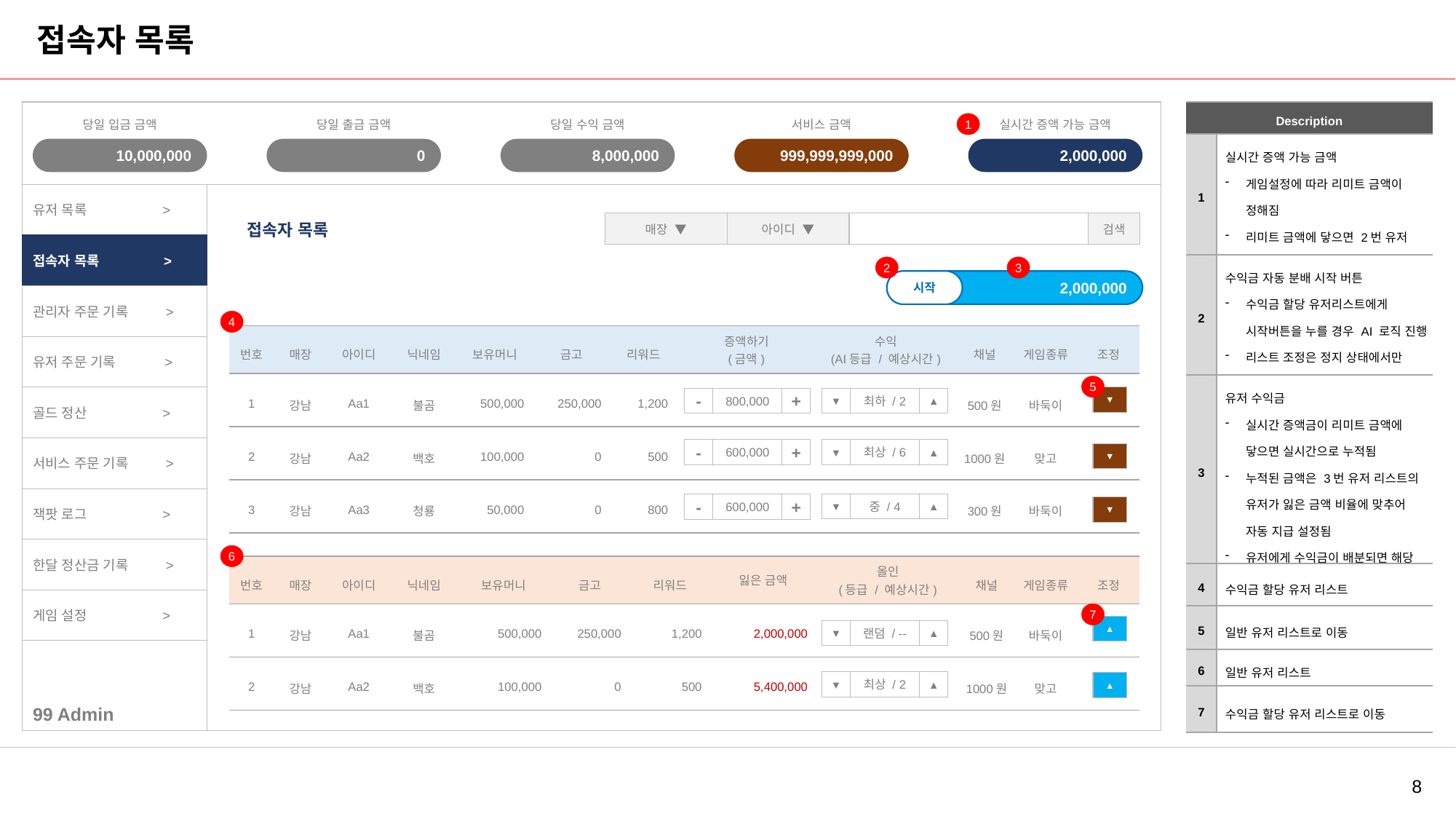

# 접속자 목록
| Description |  |
| --- | --- |
| 1 | 실시간 증액 가능 금액 게임설정에 따라 리미트 금액이 정해짐 리미트 금액에 닿으면 2번 유저 수익금으로 이동 |
| 2 | 수익금 자동 분배 시작 버튼 수익금 할당 유저리스트에게 시작버튼을 누를 경우 AI 로직 진행 리스트 조정은 정지 상태에서만 가능함 (버튼은 토글 처리) |
| 3 | 유저 수익금 실시간 증액금이 리미트 금액에 닿으면 실시간으로 누적됨 누적된 금액은 3번 유저 리스트의 유저가 잃은 금액 비율에 맞추어 자동 지급 설정됨 유저에게 수익금이 배분되면 해당 금액만큼 차감됨 |
| 4 | 수익금 할당 유저 리스트 |
| 5 | 일반 유저 리스트로 이동 |
| 6 | 일반 유저 리스트 |
| 7 | 수익금 할당 유저 리스트로 이동 |

당일 입금 금액
당일 출금 금액
당일 수익 금액
서비스 금액
실시간 증액 가능 금액
1
10,000,000
0
8,000,000
999,999,999,000
2,000,000

유저 목록                   >
매장  ▼
아이디  ▼

검색
접속자 목록
접속자 목록                >
2
3
2,000,000
시작
관리자 주문 기록         >
4
| 번호 | 매장 | 아이디 | 닉네임 | 보유머니 | 금고 | 리워드 | 증액하기 (금액) | 수익 (AI등급 / 예상시간) | 채널 | 게임종류 | 조정 |
| --- | --- | --- | --- | --- | --- | --- | --- | --- | --- | --- | --- |
| 1 | 강남 | Aa1 | 불곰 | 500,000 | 250,000 | 1,200 |  |  | 500원 | 바둑이 |  |
| 2 | 강남 | Aa2 | 백호 | 100,000 | 0 | 500 |  |  | 1000원 | 맞고 |  |
| 3 | 강남 | Aa3 | 청룡 | 50,000 | 0 | 800 |  |  | 300원 | 바둑이 |  |
유저 주문 기록            >
5
▼
골드 정산                   >
-
800,000
+
▼
최하 / 2
▲
서비스 주문 기록         >
-
600,000
+
▼
최상 / 6
▲
▼
잭팟 로그                   >
▼
중 / 4
▲
-
600,000
+
▼
한달 정산금 기록         >
6
| 번호 | 매장 | 아이디 | 닉네임 | 보유머니 | 금고 | 리워드 | 잃은 금액 | 올인 (등급 / 예상시간) | 채널 | 게임종류 | 조정 |
| --- | --- | --- | --- | --- | --- | --- | --- | --- | --- | --- | --- |
| 1 | 강남 | Aa1 | 불곰 | 500,000 | 250,000 | 1,200 | 2,000,000 |  | 500원 | 바둑이 |  |
| 2 | 강남 | Aa2 | 백호 | 100,000 | 0 | 500 | 5,400,000 |  | 1000원 | 맞고 |  |
게임 설정                   >
7
▲
▼
랜덤 / --
▲
▼
최상 / 2
▲
▲
99 Admin
8